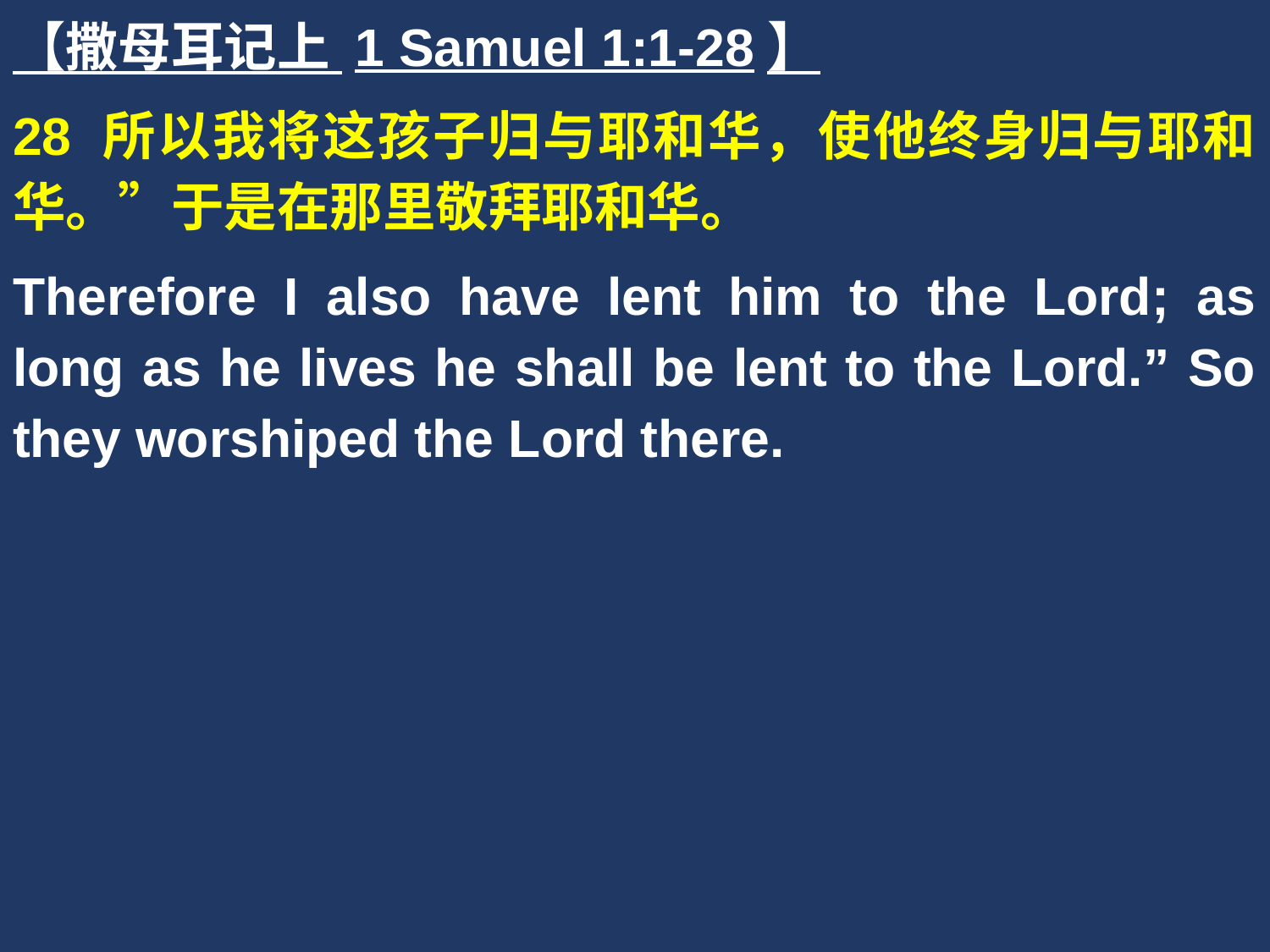

【撒母耳记上 1 Samuel 1:1-28】
28 所以我将这孩子归与耶和华，使他终身归与耶和华。”于是在那里敬拜耶和华。
Therefore I also have lent him to the Lord; as long as he lives he shall be lent to the Lord.” So they worshiped the Lord there.